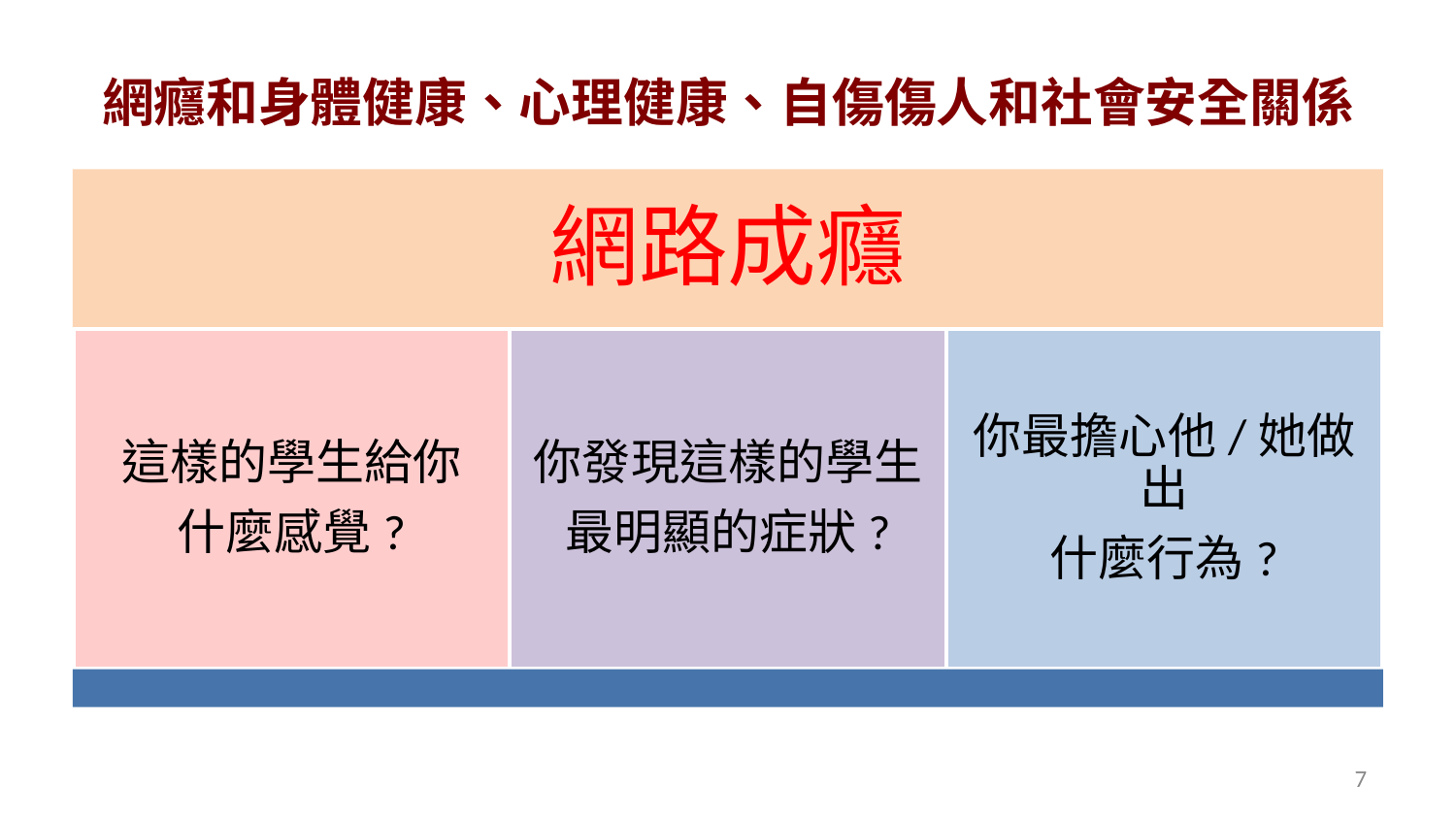

# 網癮和身體健康、心理健康、自傷傷人和社會安全關係
網路成癮
這樣的學生給你
什麼感覺?
你發現這樣的學生
最明顯的症狀?
你最擔心他/她做出
什麼行為?
7